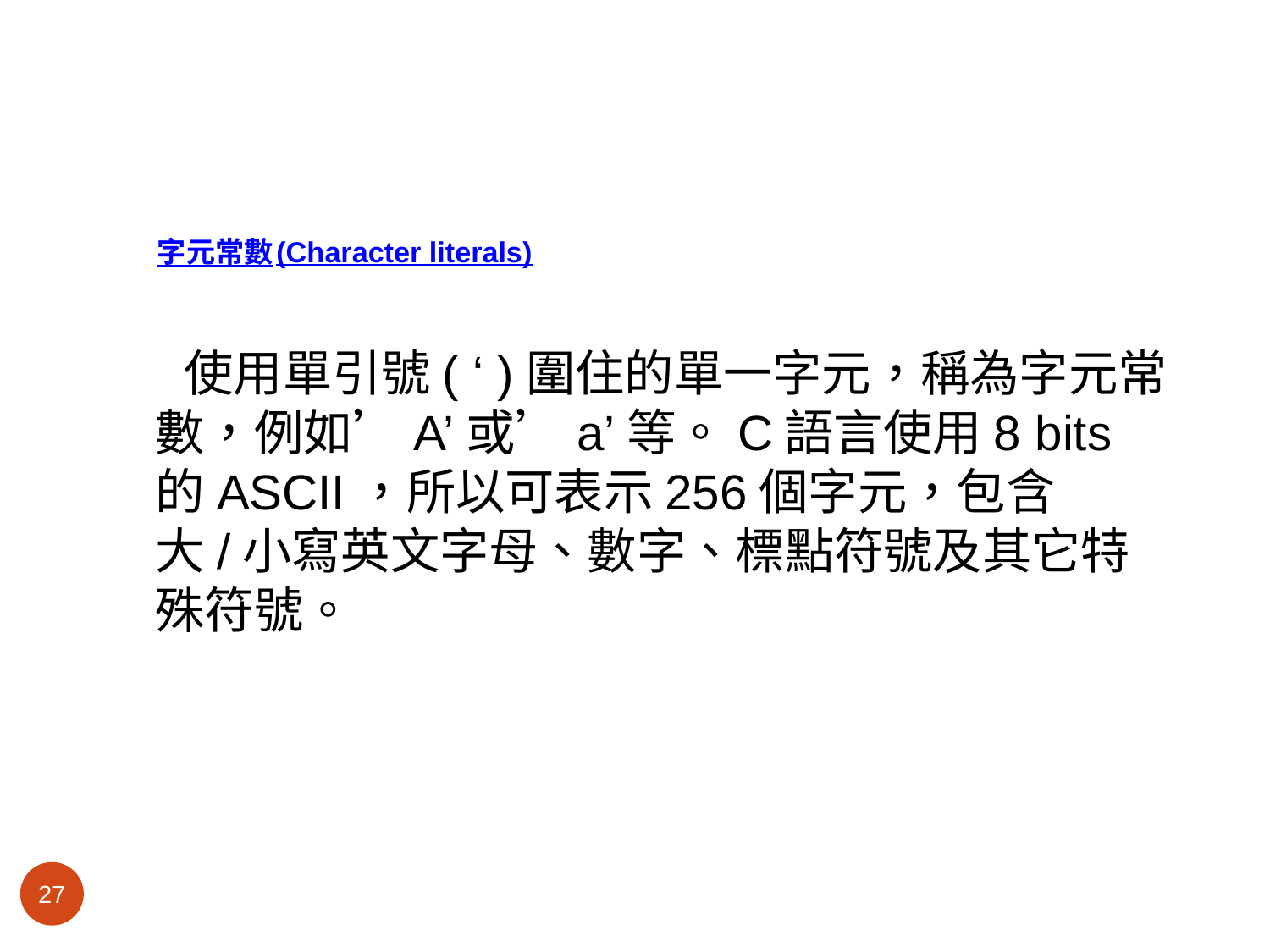

# 字元常數(Character literals)

     使用單引號( ‘ )圍住的單一字元，稱為字元常數，例如’A’或’a’等。C語言使用8 bits的ASCII，所以可表示256個字元，包含大/小寫英文字母、數字、標點符號及其它特殊符號。

27